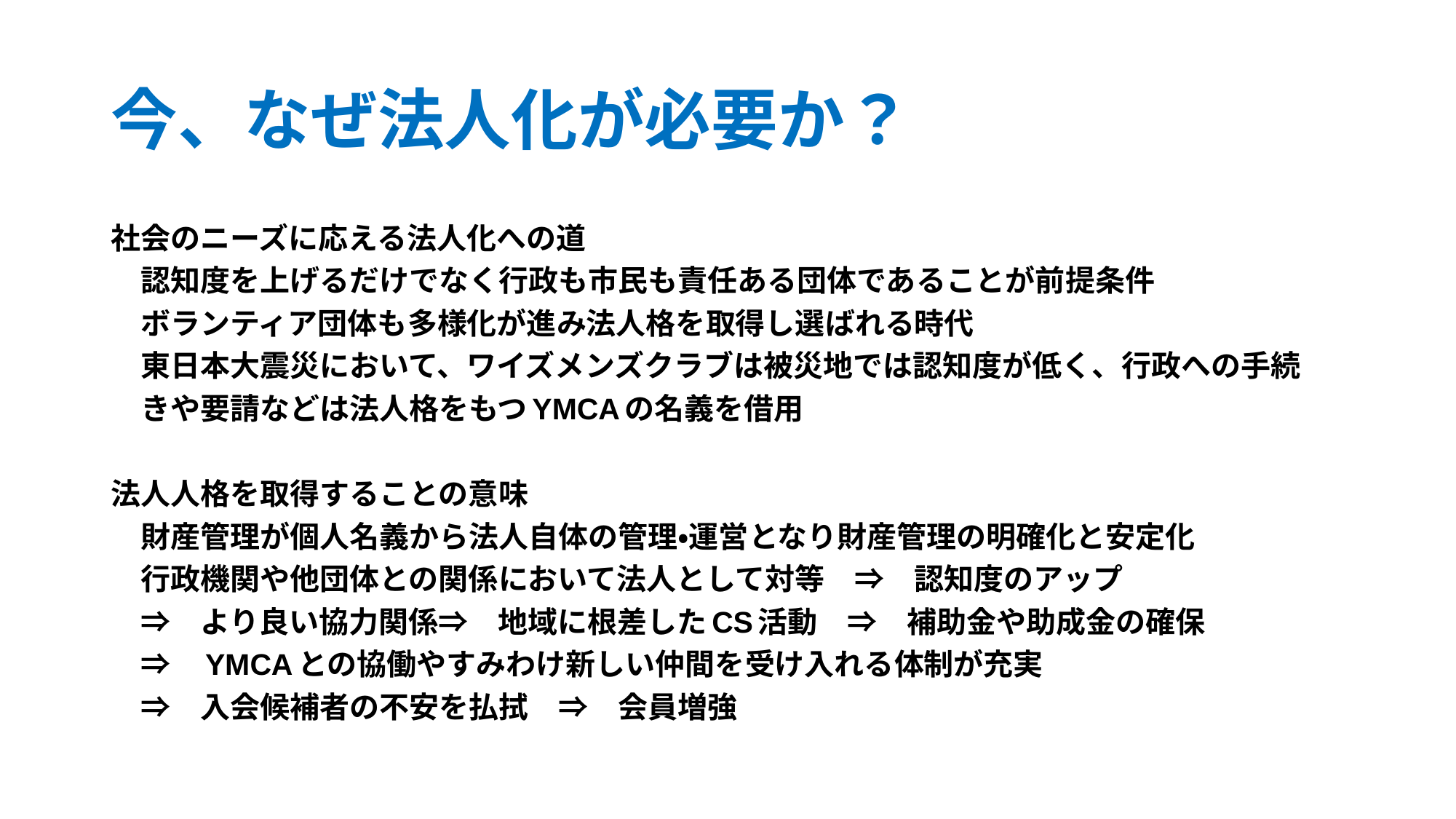

# 今、なぜ法人化が必要か？
社会のニーズに応える法人化への道
　認知度を上げるだけでなく行政も市民も責任ある団体であることが前提条件
　ボランティア団体も多様化が進み法人格を取得し選ばれる時代
　東日本大震災において、ワイズメンズクラブは被災地では認知度が低く、行政への手続
　きや要請などは法人格をもつYMCAの名義を借用

法人人格を取得することの意味
　財産管理が個人名義から法人自体の管理・運営となり財産管理の明確化と安定化
　行政機関や他団体との関係において法人として対等　⇒　認知度のアップ
　⇒　より良い協力関係⇒　地域に根差したCS活動　⇒　補助金や助成金の確保
　⇒　YMCAとの協働やすみわけ新しい仲間を受け入れる体制が充実
　⇒　入会候補者の不安を払拭　⇒　会員増強